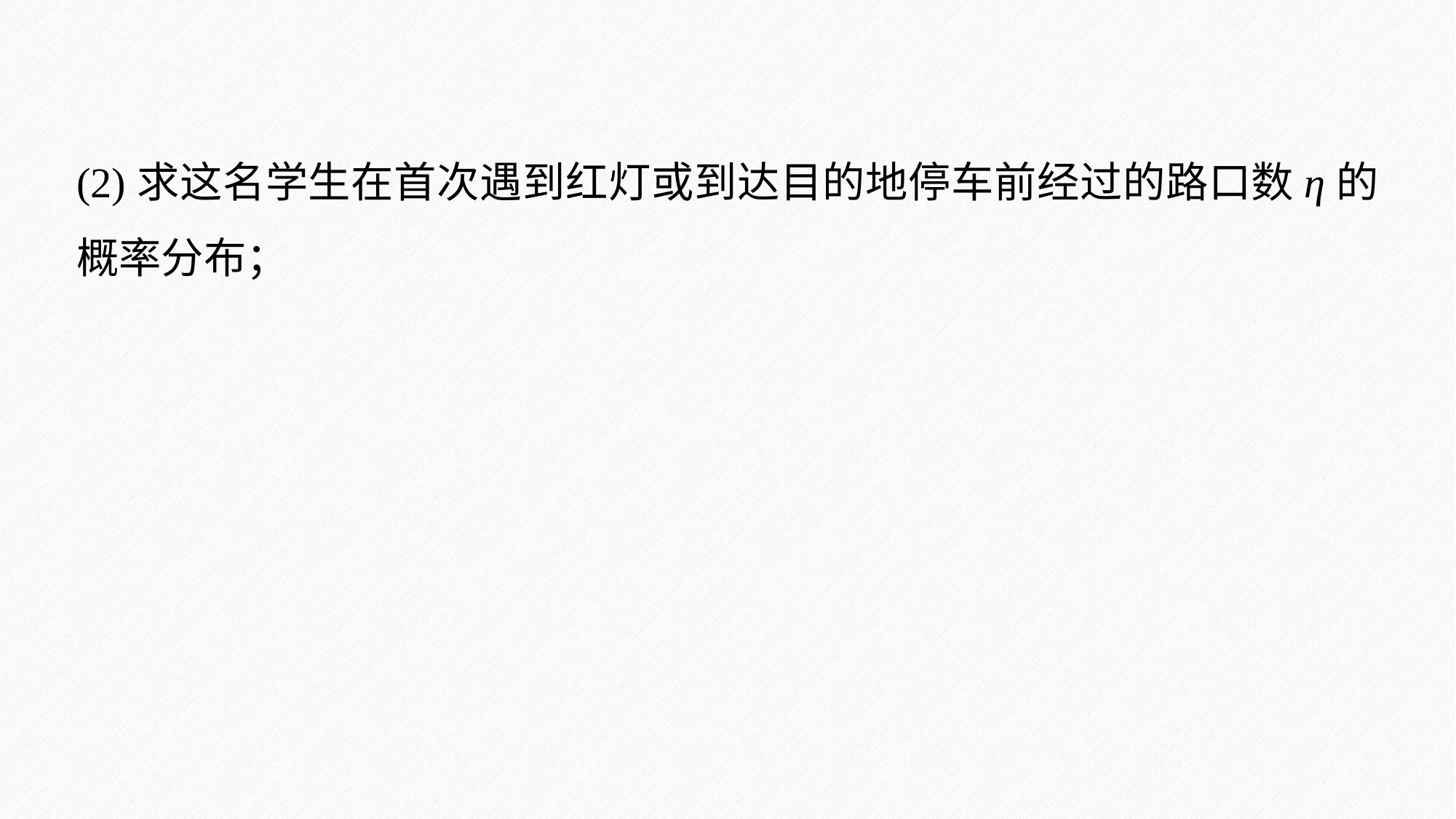

(2)求这名学生在首次遇到红灯或到达目的地停车前经过的路口数η的概率分布；